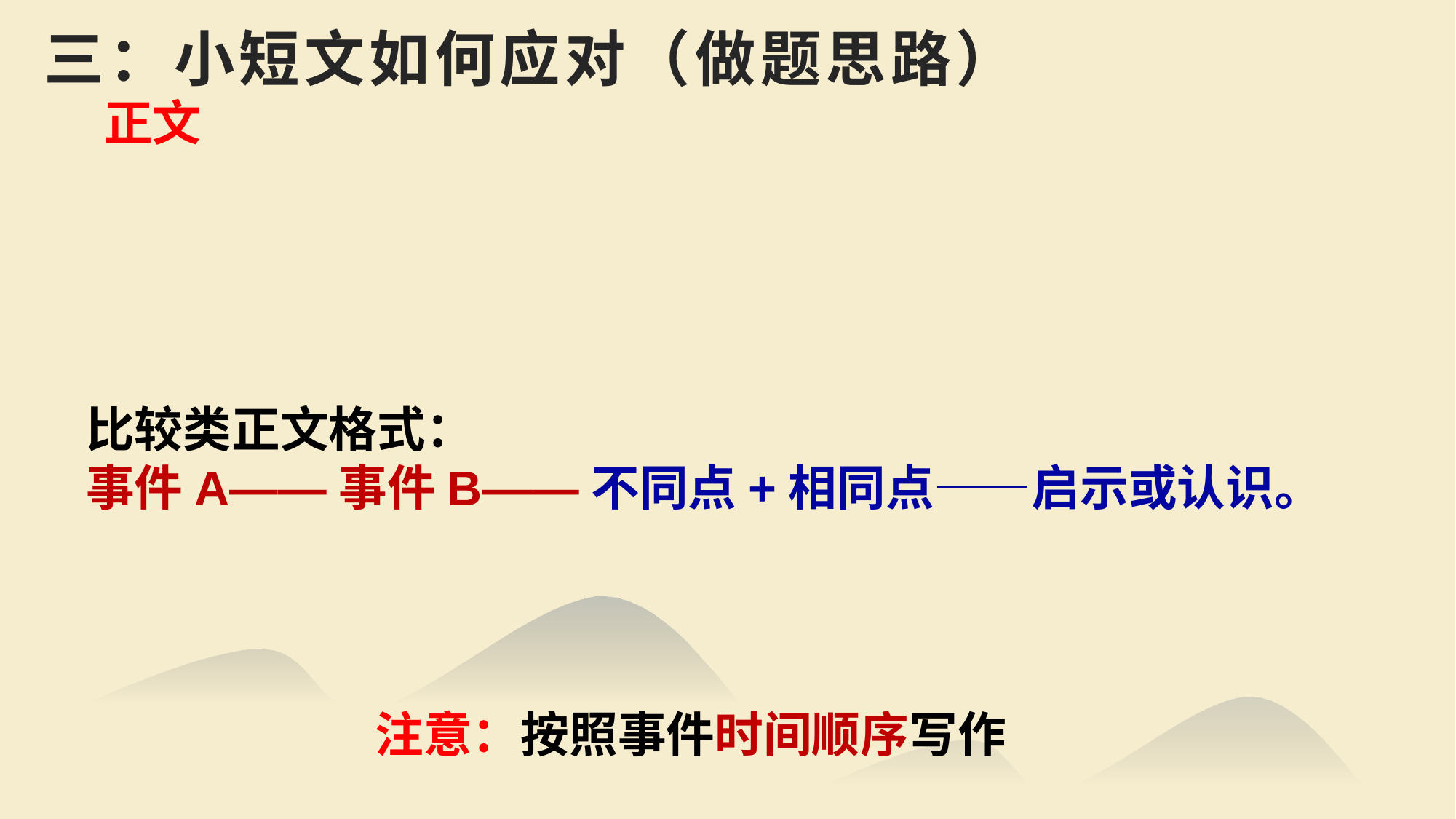

# 三：小短文如何应对（做题思路）
正文
比较类正文格式：
事件A——事件B——不同点+相同点——启示或认识。
注意：按照事件时间顺序写作